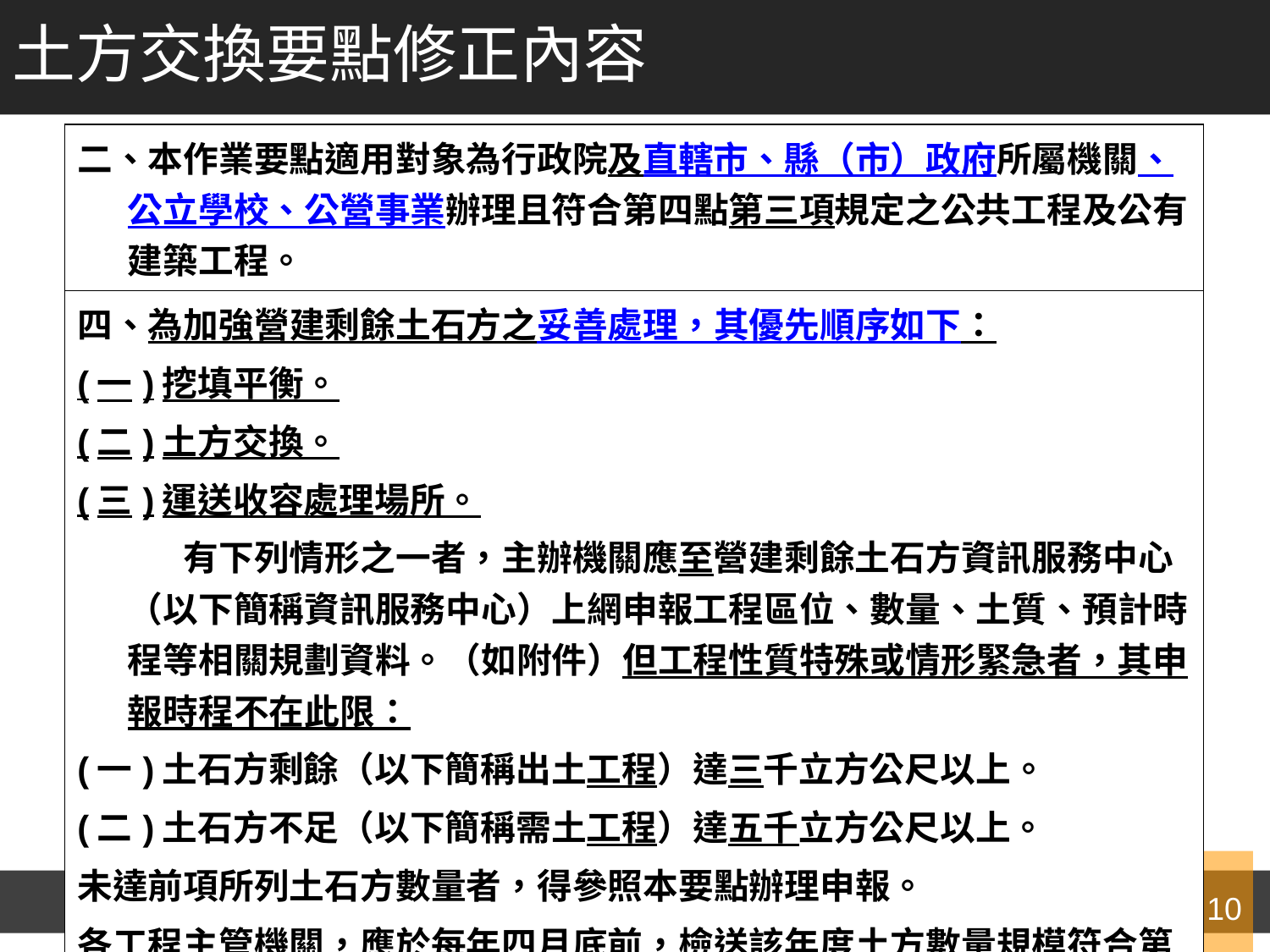

土方交換要點修正內容
| 二、本作業要點適用對象為行政院及直轄市、縣（市）政府所屬機關、公立學校、公營事業辦理且符合第四點第三項規定之公共工程及公有建築工程。 |
| --- |
| 四、為加強營建剩餘土石方之妥善處理，其優先順序如下： (一)挖填平衡。 (二)土方交換。 (三)運送收容處理場所。 　　　有下列情形之一者，主辦機關應至營建剩餘土石方資訊服務中心（以下簡稱資訊服務中心）上網申報工程區位、數量、土質、預計時程等相關規劃資料。（如附件）但工程性質特殊或情形緊急者，其申報時程不在此限： (一)土石方剩餘（以下簡稱出土工程）達三千立方公尺以上。 (二)土石方不足（以下簡稱需土工程）達五千立方公尺以上。 未達前項所列土石方數量者，得參照本要點辦理申報。 各工程主管機關，應於每年四月底前，檢送該年度土方數量規模符合第二項各款應申報土方交換案件之資料。 |
10